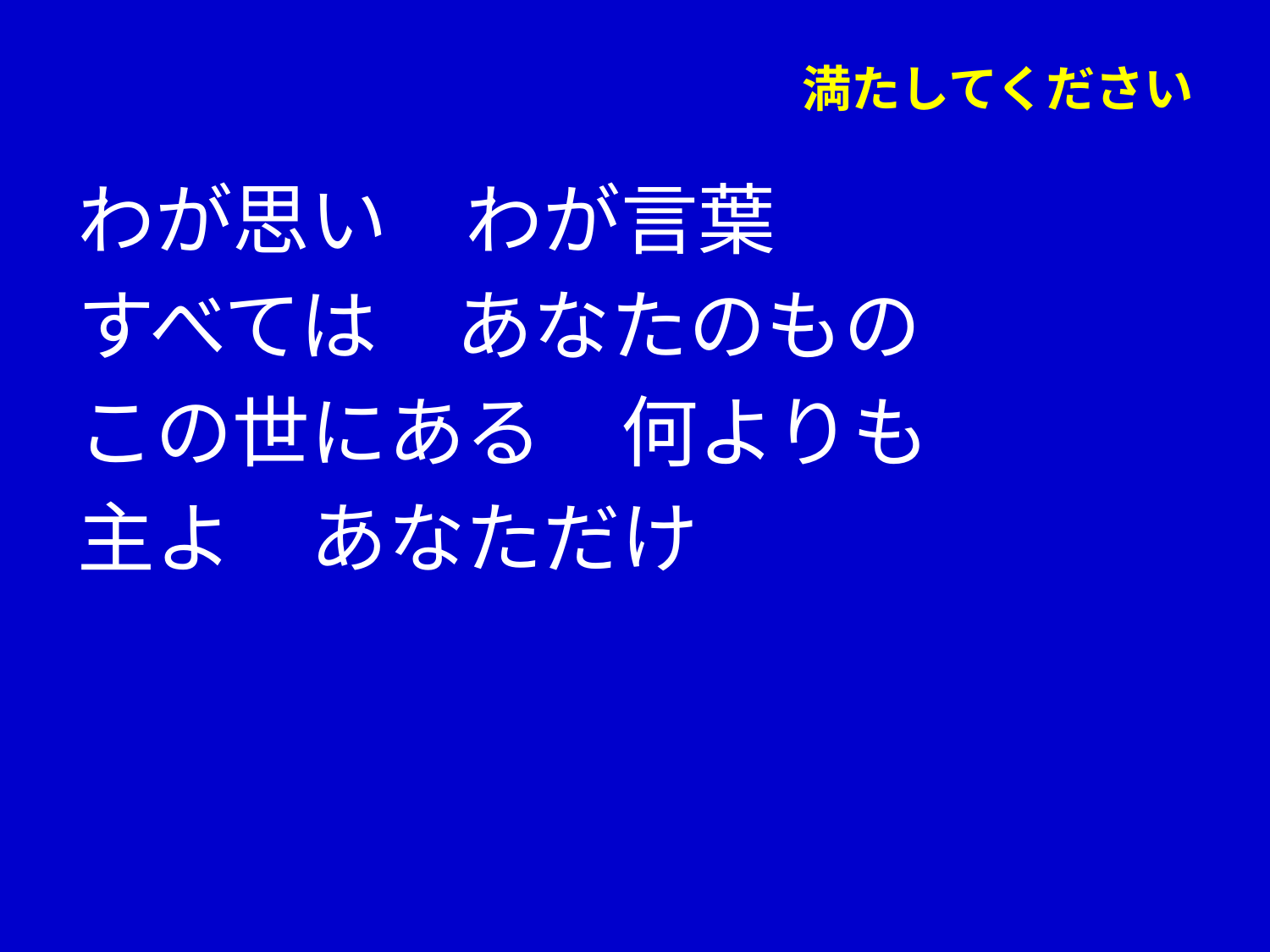

# 満たしてください

わが思い　わが言葉
すべては　あなたのもの
この世にある　何よりも
主よ　あなただけ